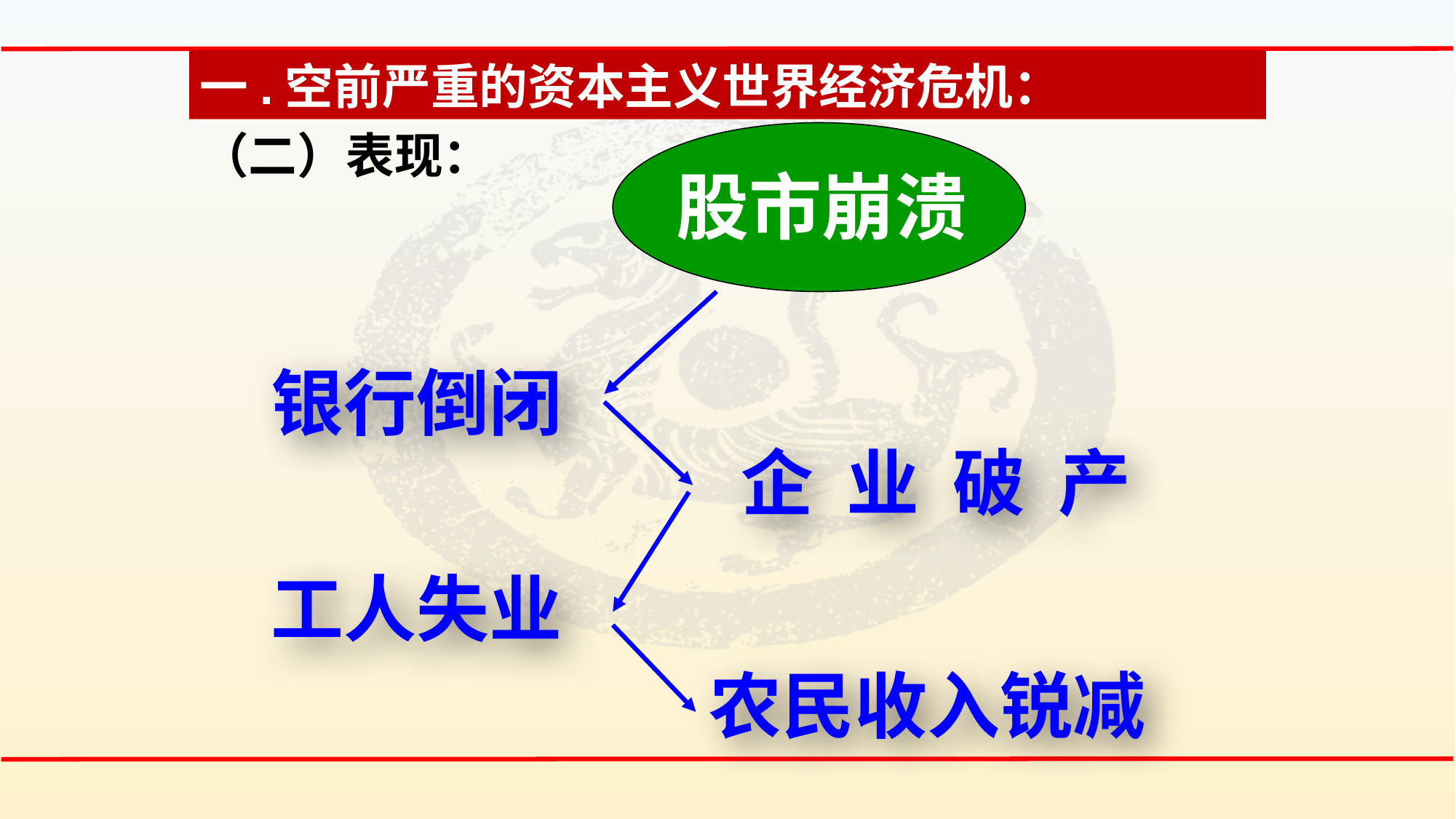

一.空前严重的资本主义世界经济危机：
（二）表现：

股市崩溃

银行倒闭

 企  业  破  产

工人失业

农民收入锐减